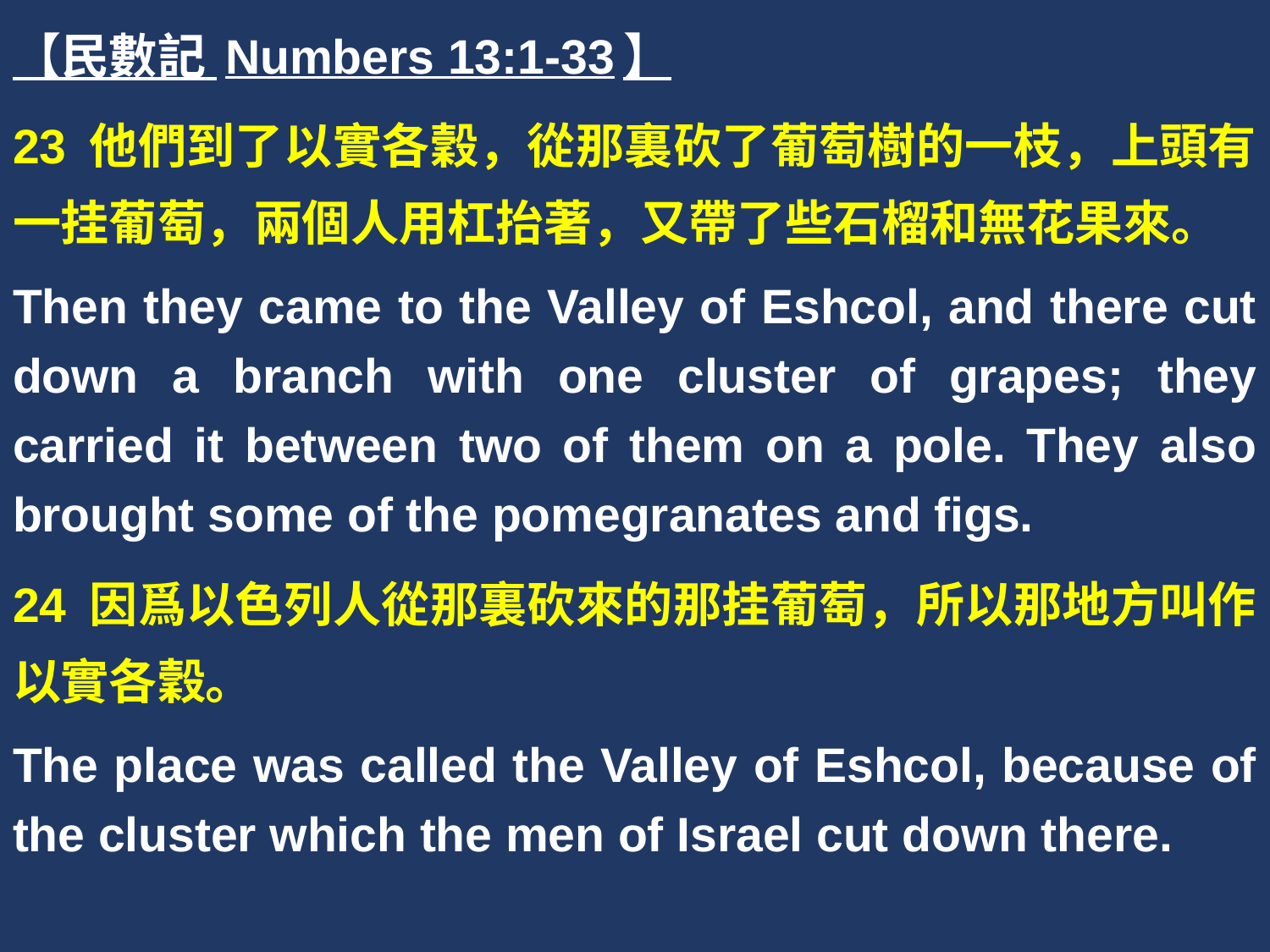

【民數記 Numbers 13:1-33】
23 他們到了以實各穀，從那裏砍了葡萄樹的一枝，上頭有一挂葡萄，兩個人用杠抬著，又帶了些石榴和無花果來。
Then they came to the Valley of Eshcol, and there cut down a branch with one cluster of grapes; they carried it between two of them on a pole. They also brought some of the pomegranates and figs.
24 因爲以色列人從那裏砍來的那挂葡萄，所以那地方叫作以實各穀。
The place was called the Valley of Eshcol, because of the cluster which the men of Israel cut down there.